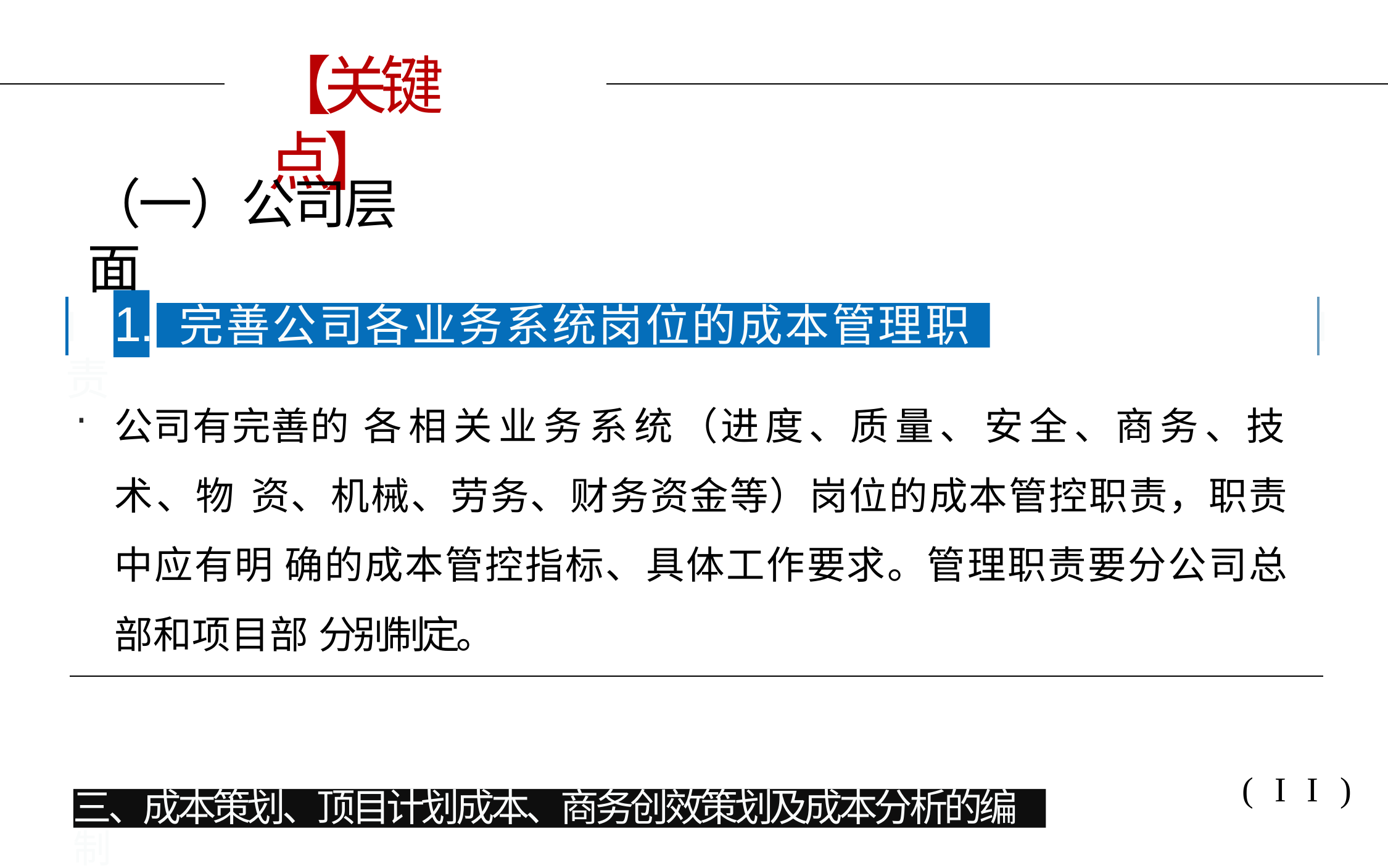

# 【关键点】

（一）公司层面

I	1. 完善公司各业务系统岗位的成本管理职责

I

公司有完善的 各相关业务系统（进度、质量、安全、商务、技术、物 资、机械、劳务、财务资金等）岗位的成本管控职责，职责中应有明 确的成本管控指标、具体工作要求。管理职责要分公司总部和项目部 分别制定。

(II)
三、成本策划、顶目计划成本、商务创效策划及成本分析的编制